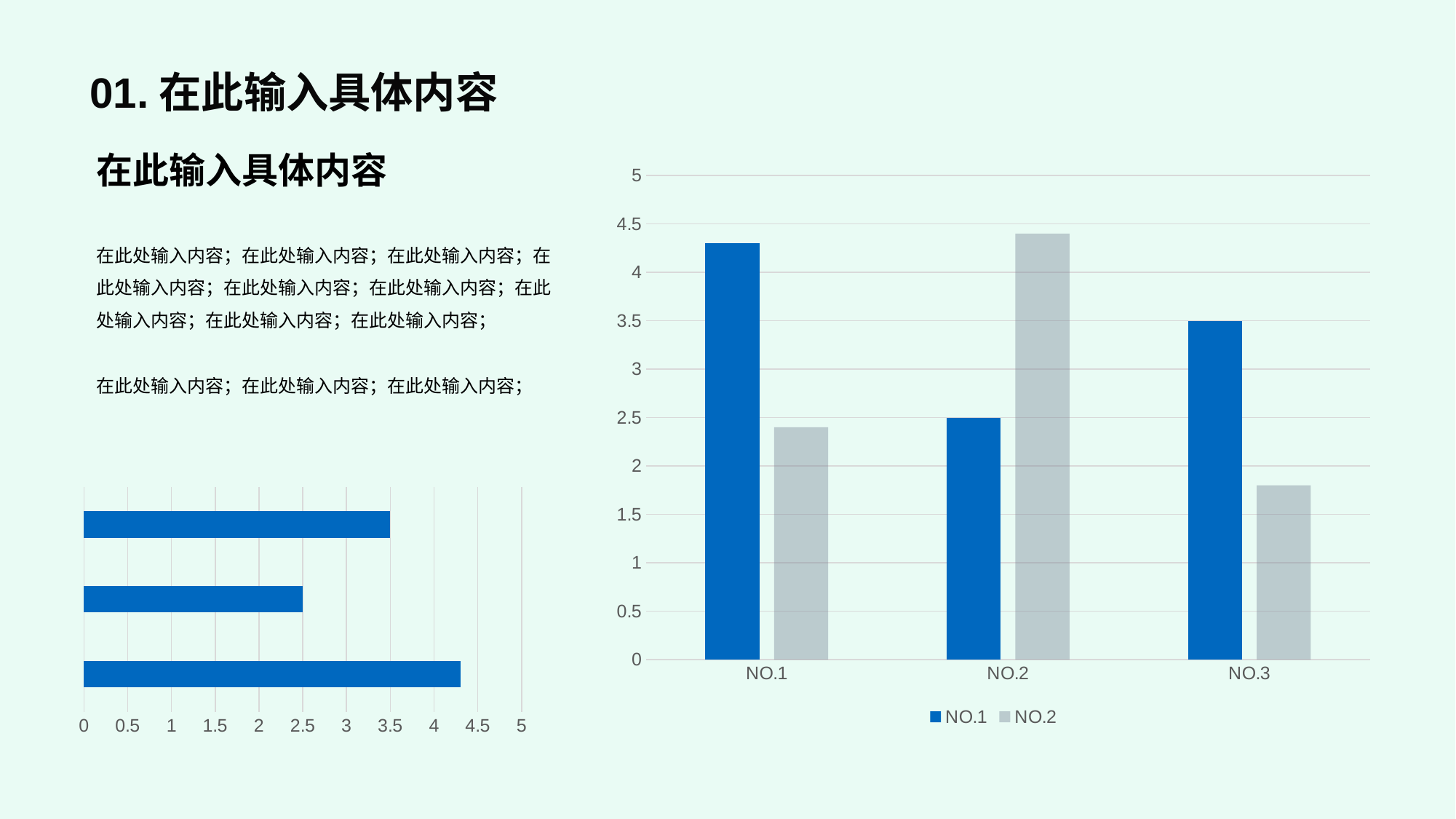

# 01.在此输入具体内容
在此输入具体内容

### Chart

| Category | NO.1 | NO.2 |
|---|---|---|
| NO.1 | 4.3 | 2.4 |
| NO.2 | 2.5 | 4.4 |
| NO.3 | 3.5 | 1.8 |
在此处输入内容；在此处输入内容；在此处输入内容；在此处输入内容；在此处输入内容；在此处输入内容；在此处输入内容；在此处输入内容；在此处输入内容；

在此处输入内容；在此处输入内容；在此处输入内容；

### Chart

| Category | 系列 1 |
|---|---|
| 类别 1 | 4.3 |
| 类别 2 | 2.5 |
| 类别 3 | 3.5 |